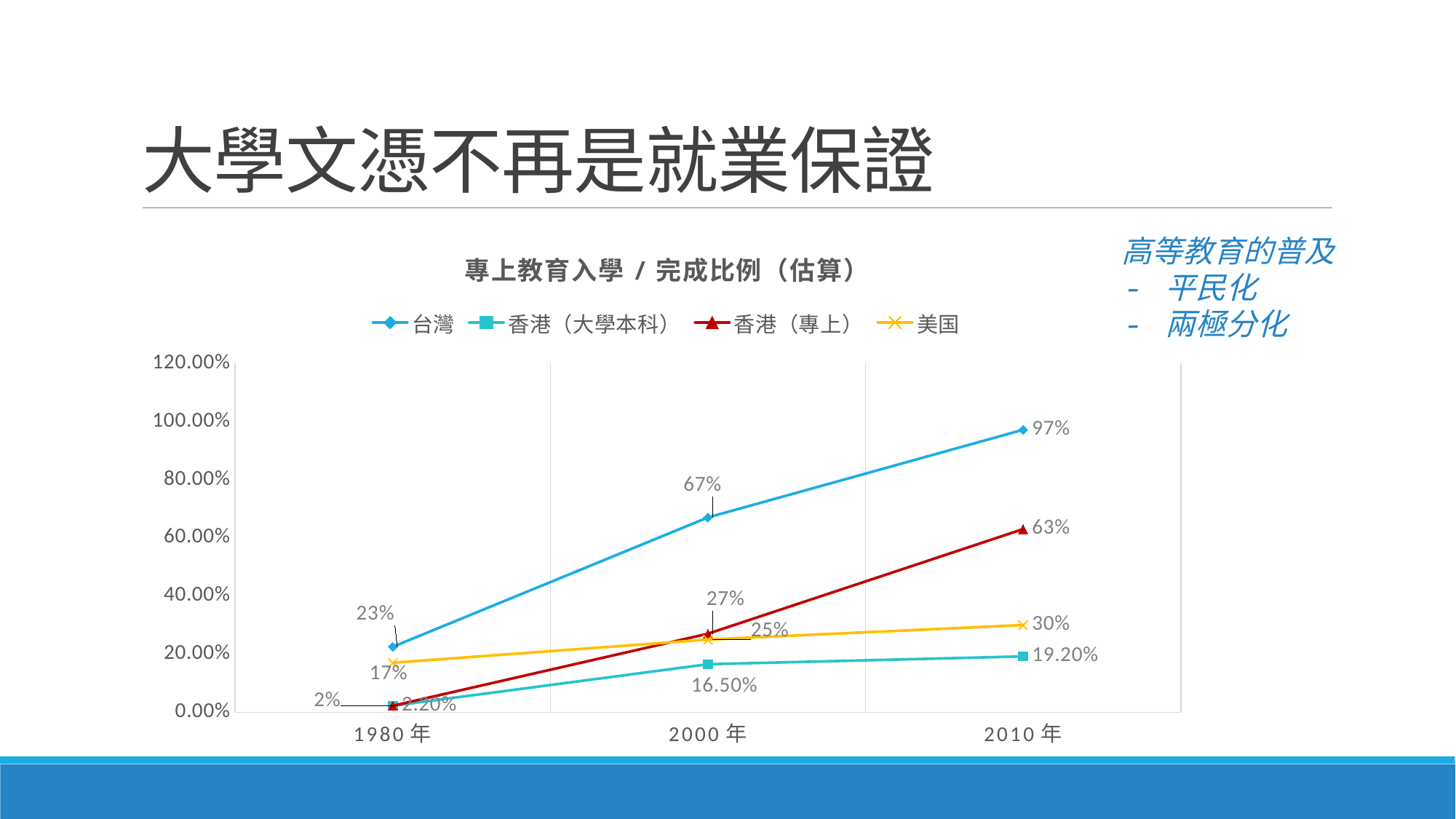

# 大學文憑不再是就業保證

### Chart: 專上教育入學/完成比例（估算）

| Category | 台灣 | 香港（大學本科） | 香港（專上） | 美国 |
|---|---|---|---|---|
| 1980年 | 0.225 | 0.022 | 0.022 | 0.17 |
| 2000年 | 0.67 | 0.165 | 0.27 | 0.25 |
| 2010年 | 0.972 | 0.192 | 0.63 | 0.3 |
高等教育的普及
- 平民化
- 兩極分化